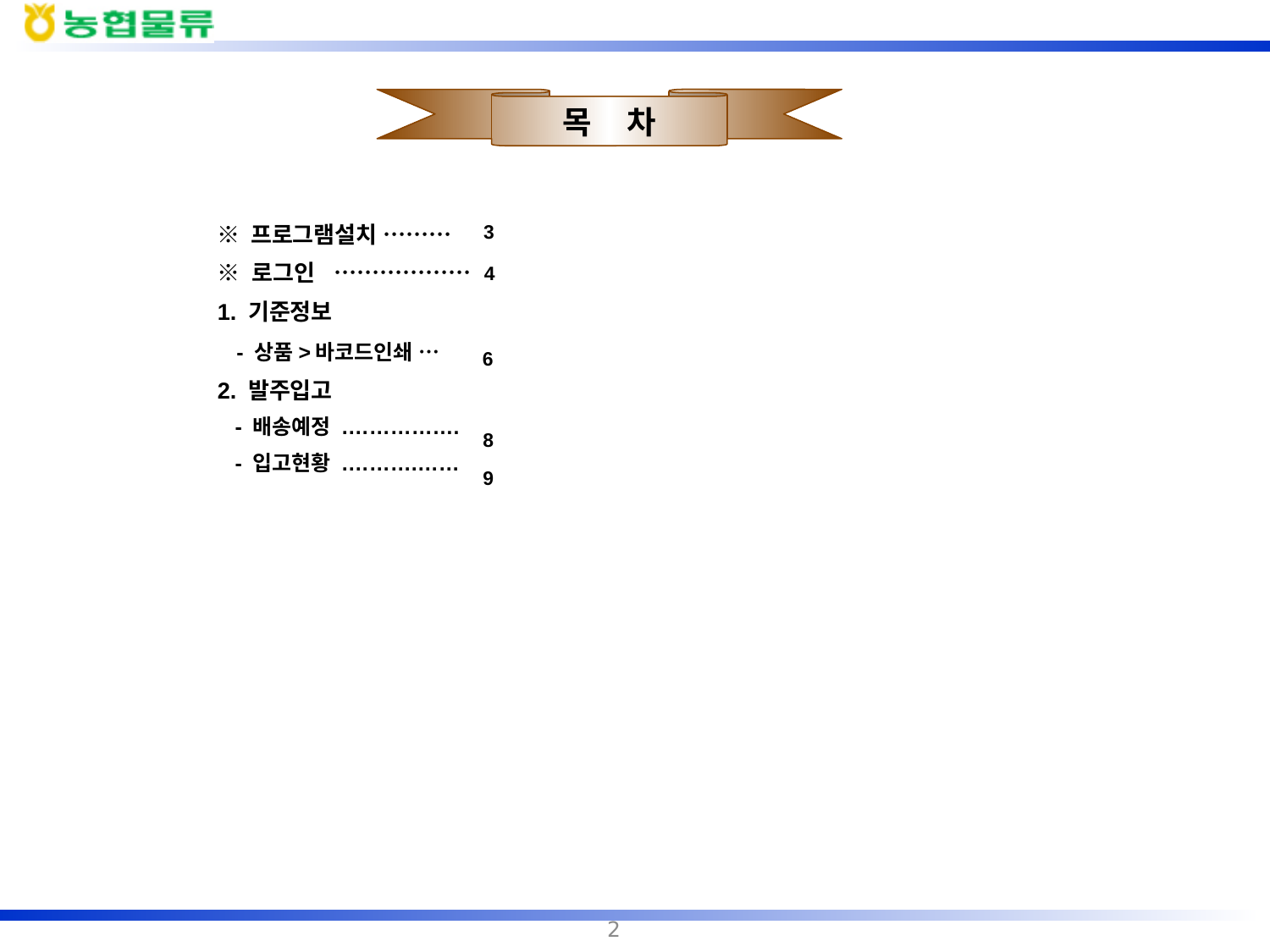

목    차
※ 프로그램설치 ………
※ 로그인   ………………
1. 기준정보
   - 상품>바코드인쇄 …
2. 발주입고
   - 배송예정 .…………….
   - 입고현황 .……….……
3

4

6
8
9

2